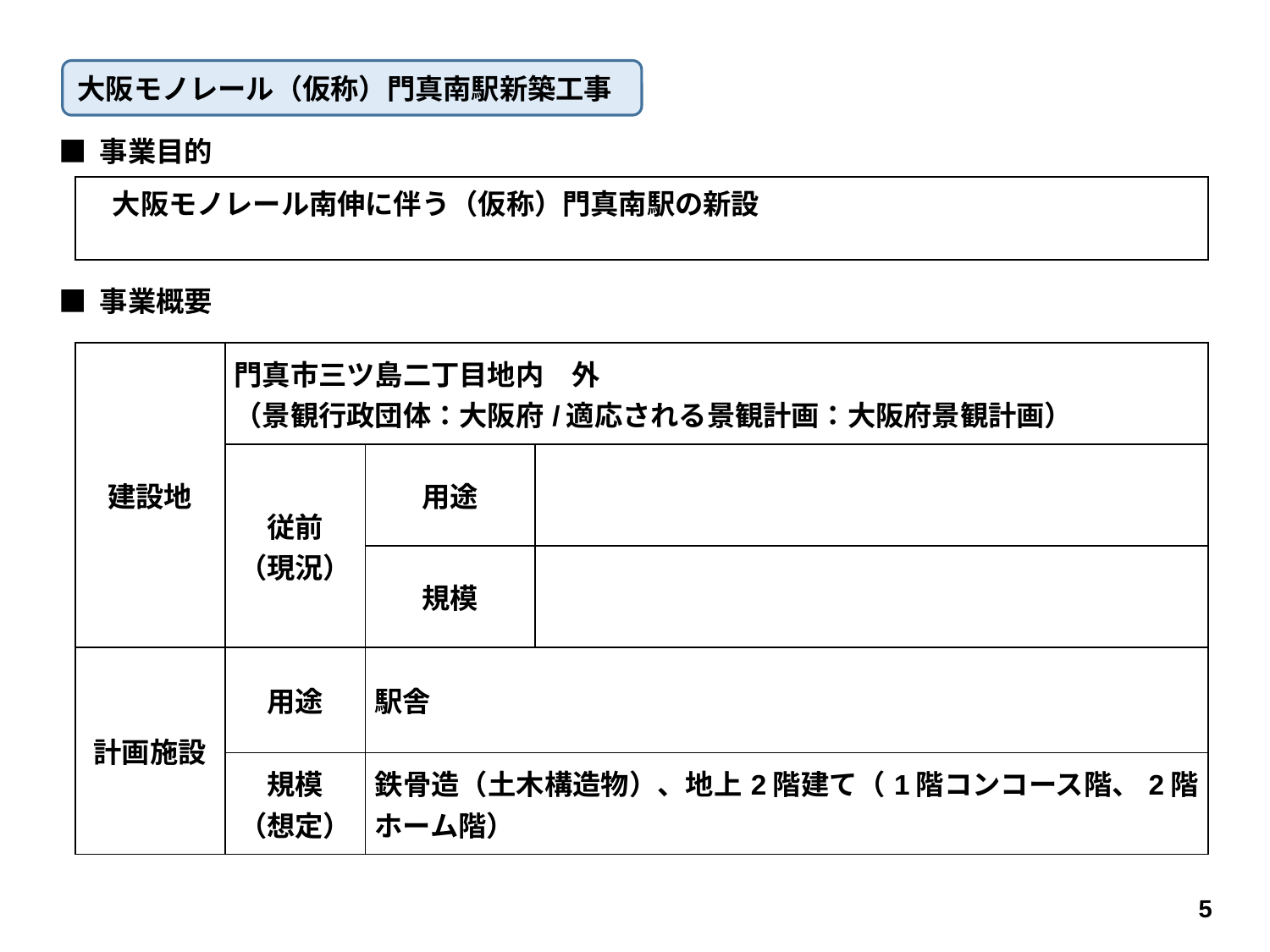

大阪モノレール（仮称）門真南駅新築工事
■ 事業目的
| 大阪モノレール南伸に伴う（仮称）門真南駅の新設 |
| --- |
■ 事業概要
| 建設地 | 門真市三ツ島二丁目地内　外 （景観行政団体：大阪府/適応される景観計画：大阪府景観計画） |  |  |
| --- | --- | --- | --- |
|  | 従前 （現況） | 用途 |  |
|  |  | 規模 |  |
| 計画施設 | 用途 | 駅舎 |  |
|  | 規模 （想定） | 鉄骨造（土木構造物）、地上2階建て（1階コンコース階、2階ホーム階） |  |
5